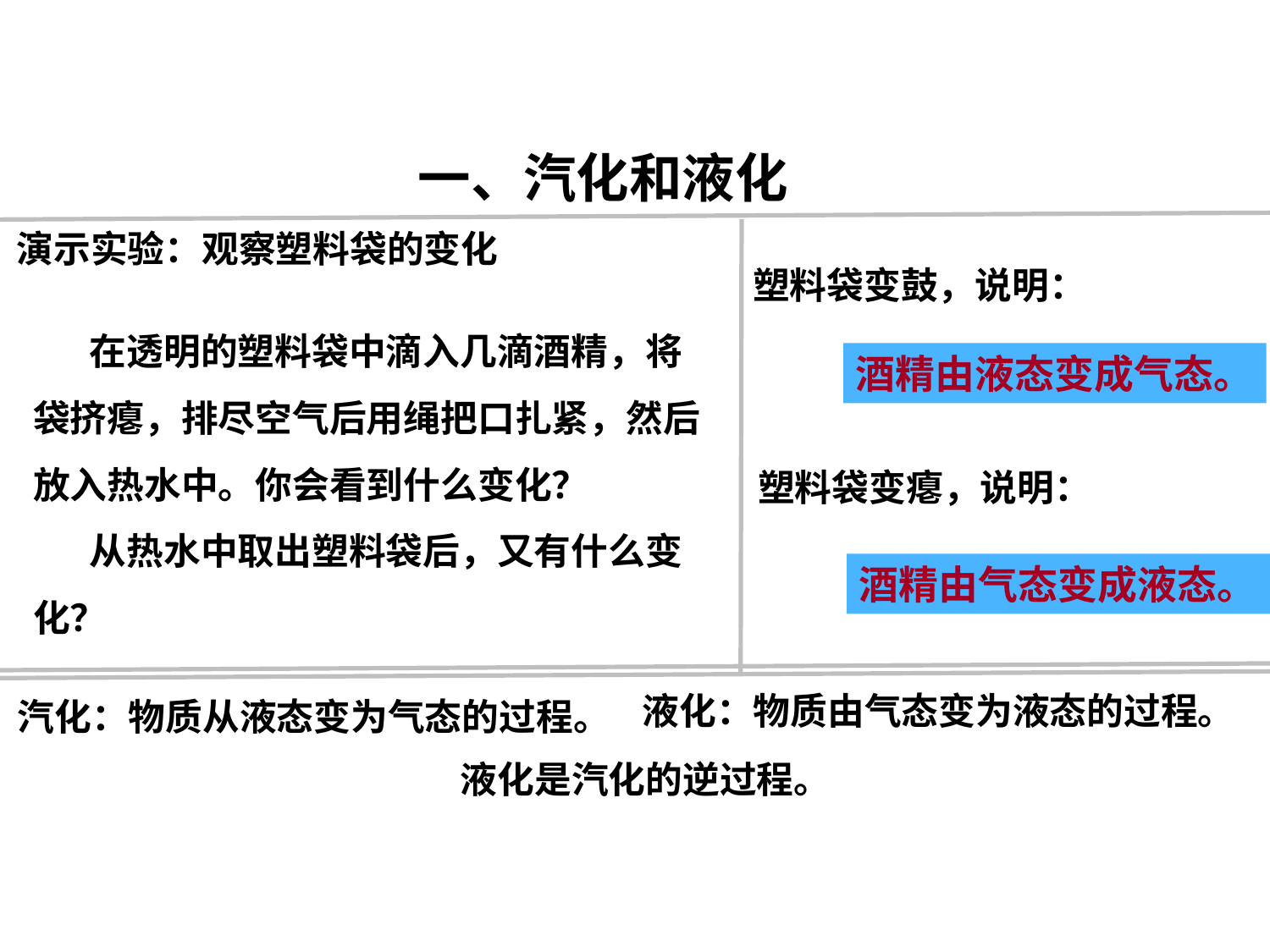

一、汽化和液化

演示实验：观察塑料袋的变化
塑料袋变鼓，说明：
在透明的塑料袋中滴入几滴酒精，将袋挤瘪，排尽空气后用绳把口扎紧，然后放入热水中。你会看到什么变化？
从热水中取出塑料袋后，又有什么变化？
酒精由液态变成气态。
塑料袋变瘪，说明：
酒精由气态变成液态。

液化：物质由气态变为液态的过程。
汽化：物质从液态变为气态的过程。
液化是汽化的逆过程。